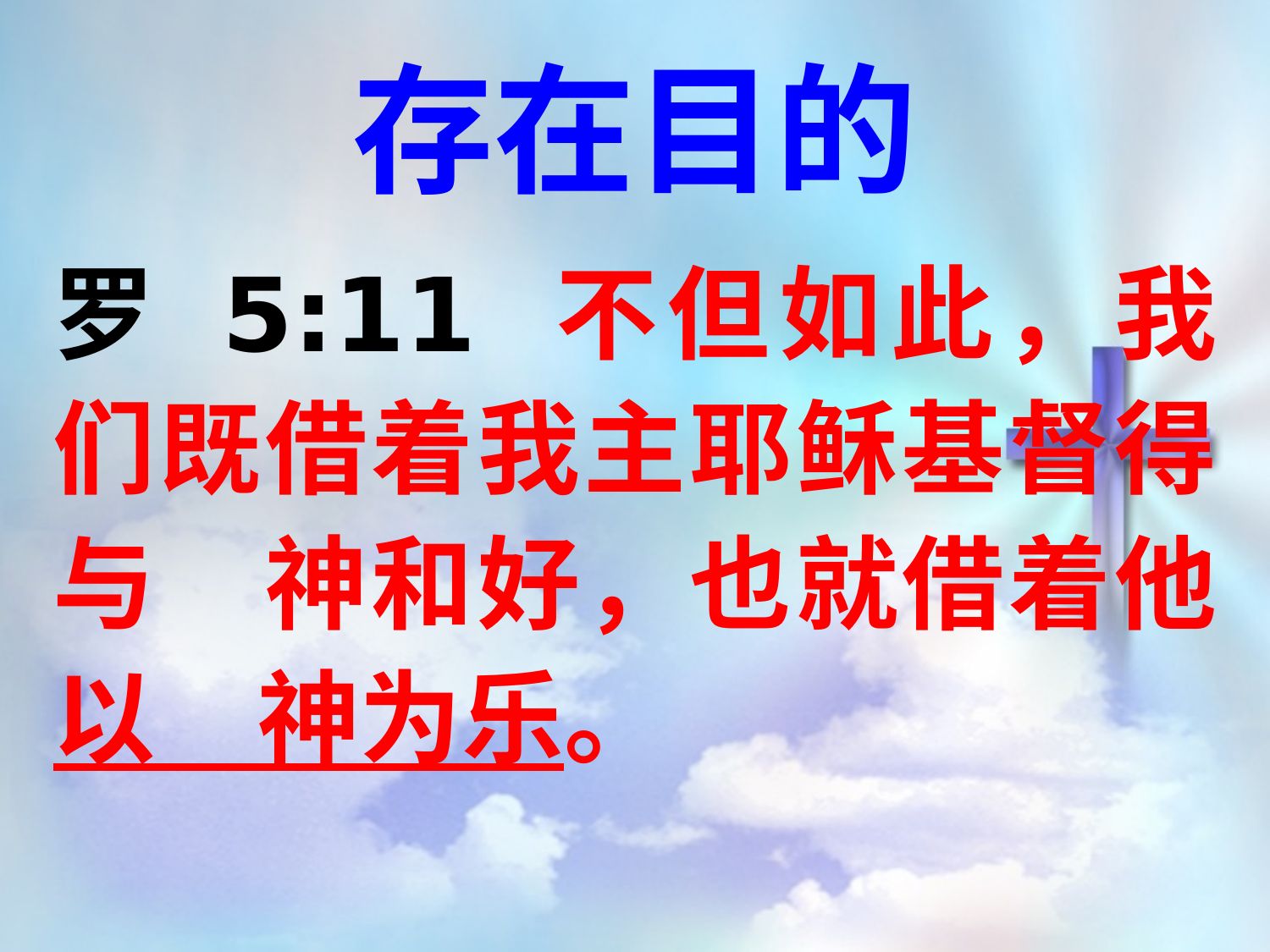

存在目的
罗 5:11 不但如此，我们既借着我主耶稣基督得与　神和好，也就借着他以　神为乐。